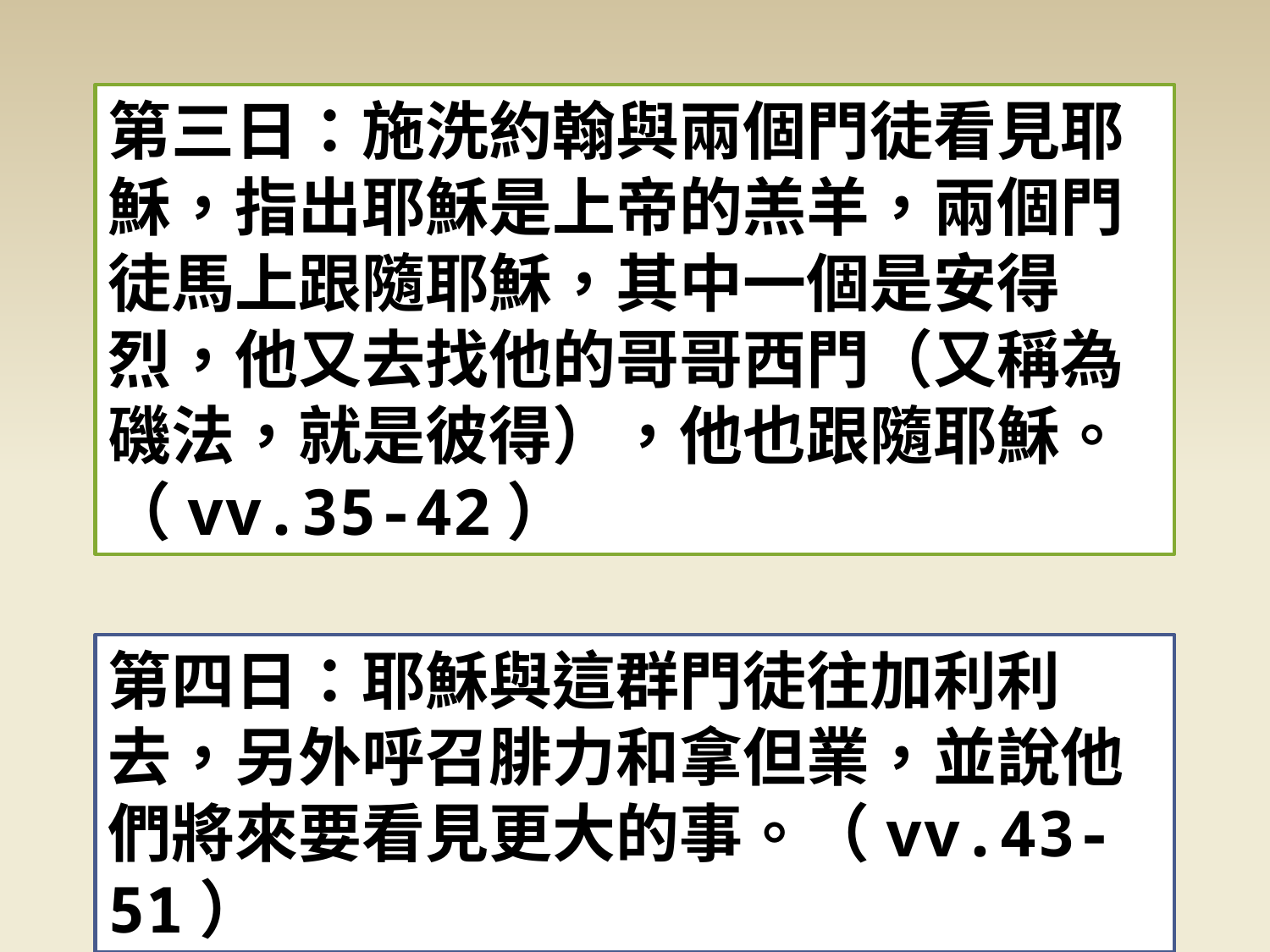

第三日：施洗約翰與兩個門徒看見耶穌，指出耶穌是上帝的羔羊，兩個門徒馬上跟隨耶穌，其中一個是安得烈，他又去找他的哥哥西門（又稱為磯法，就是彼得），他也跟隨耶穌。（vv.35-42）
第四日：耶穌與這群門徒往加利利去，另外呼召腓力和拿但業，並說他們將來要看見更大的事。（vv.43-51）